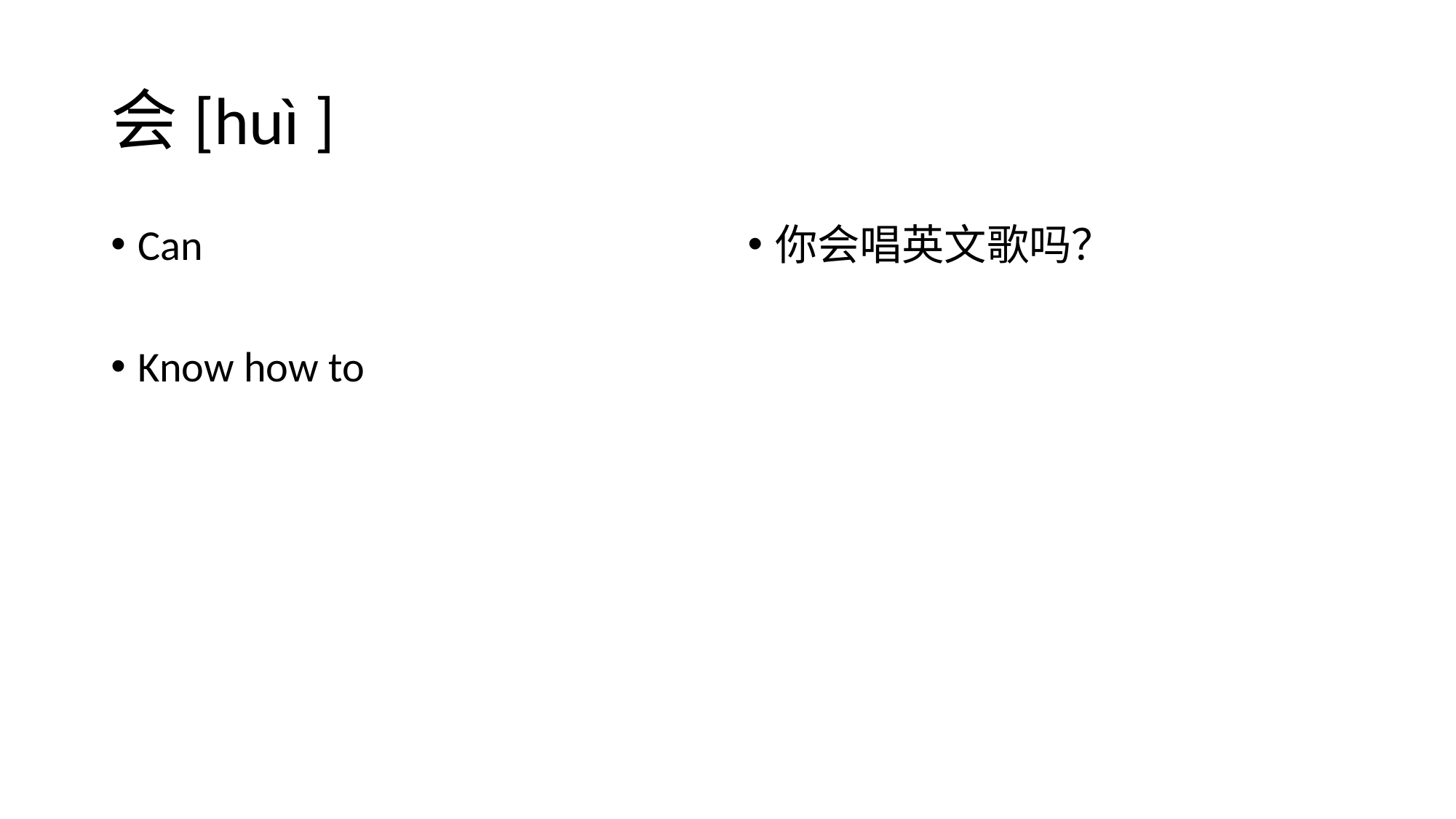

# 会[huì ]
Can

Know how to
你会唱英文歌吗？